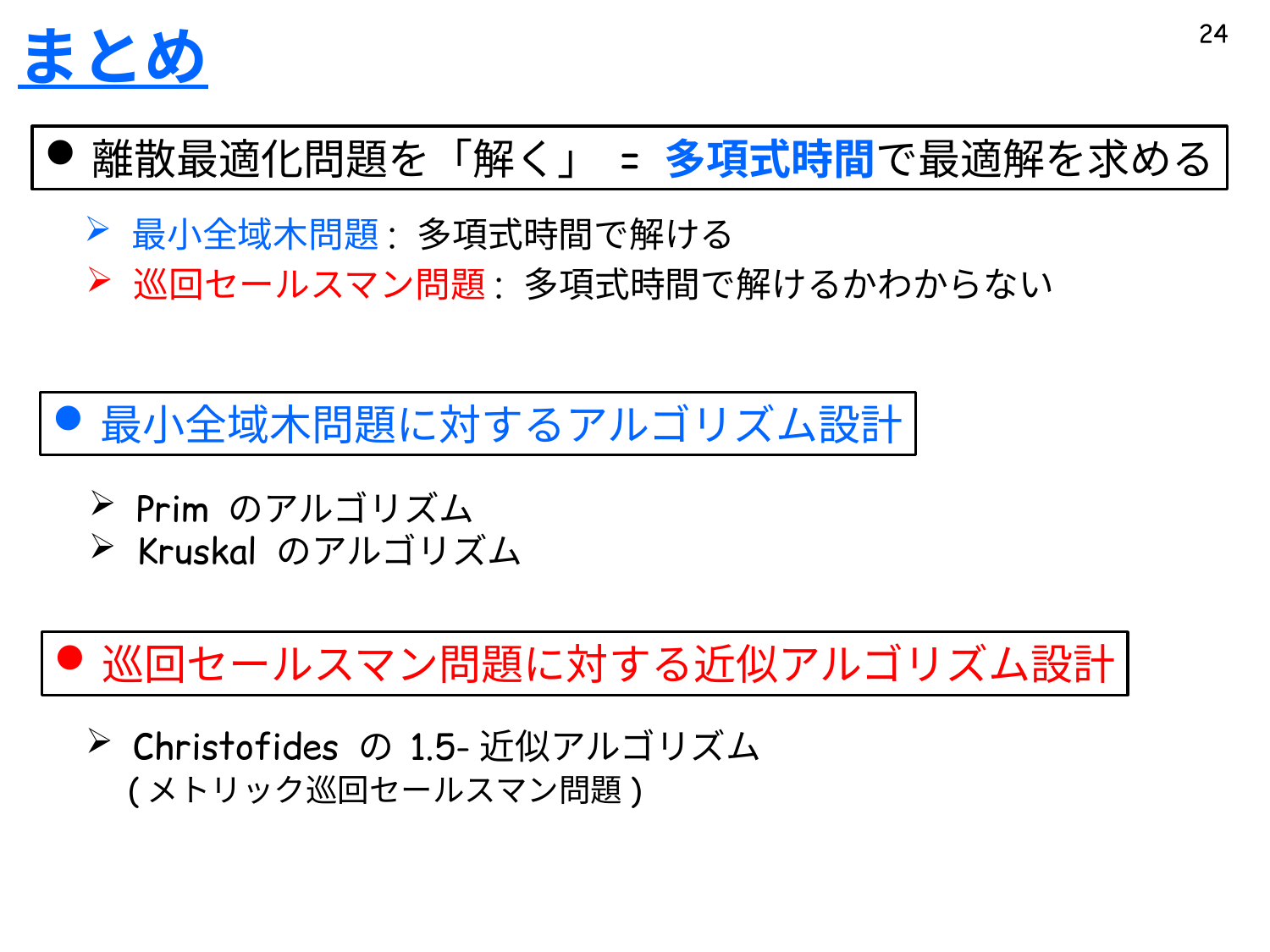

# まとめ
24
離散最適化問題を「解く」 = 多項式時間で最適解を求める
最小全域木問題: 多項式時間で解ける
巡回セールスマン問題: 多項式時間で解けるかわからない
最小全域木問題に対するアルゴリズム設計
Prim のアルゴリズム
Kruskal のアルゴリズム
巡回セールスマン問題に対する近似アルゴリズム設計
Christofides の 1.5-近似アルゴリズム
    (メトリック巡回セールスマン問題)